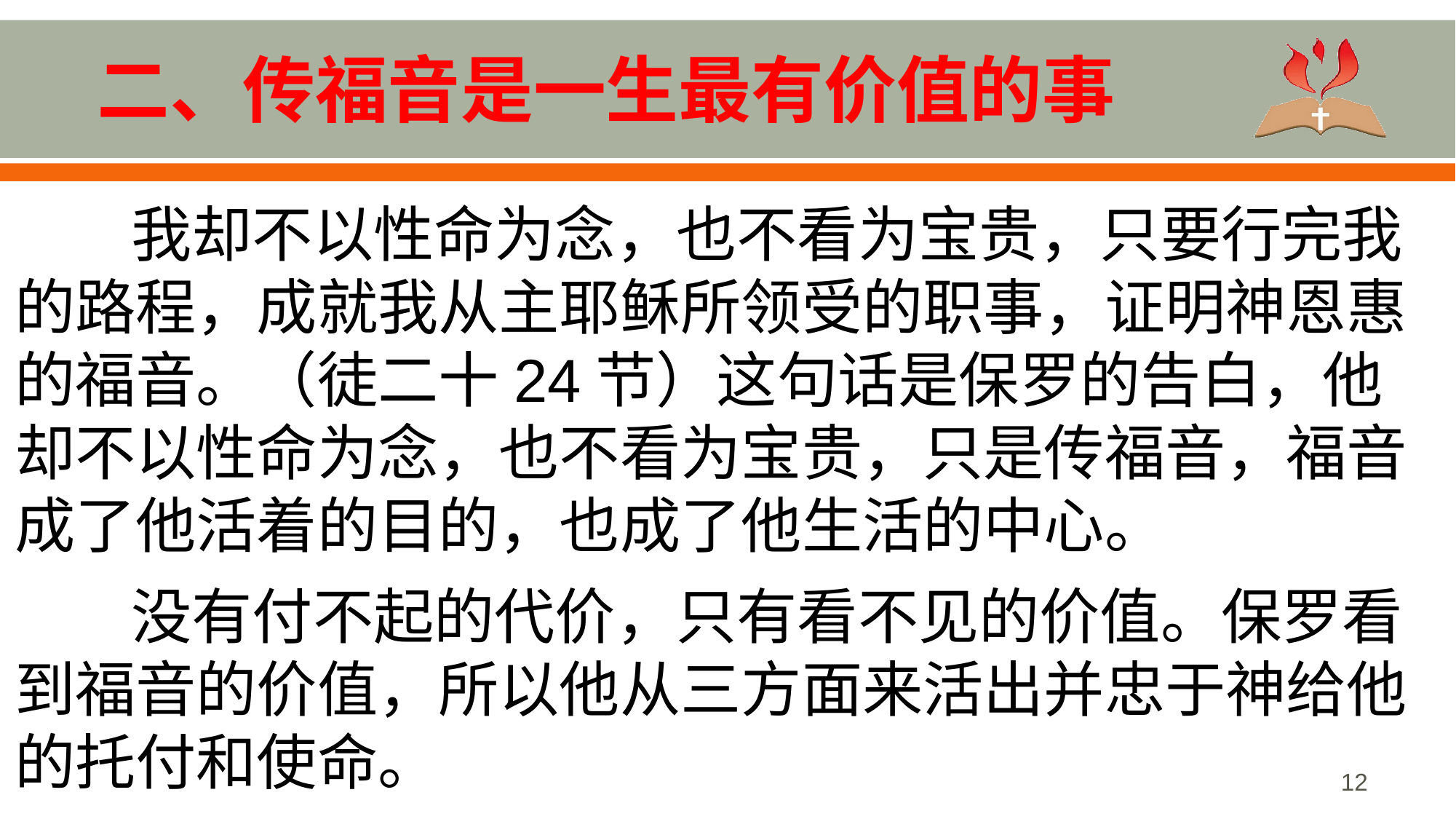

# 二、传福音是一生最有价值的事
我却不以性命为念，也不看为宝贵，只要行完我的路程，成就我从主耶稣所领受的职事，证明神恩惠的福音。（徒二十24节）这句话是保罗的告白，他却不以性命为念，也不看为宝贵，只是传福音，福音成了他活着的目的，也成了他生活的中心。
没有付不起的代价，只有看不见的价值。保罗看到福音的价值，所以他从三方面来活出并忠于神给他的托付和使命。

12